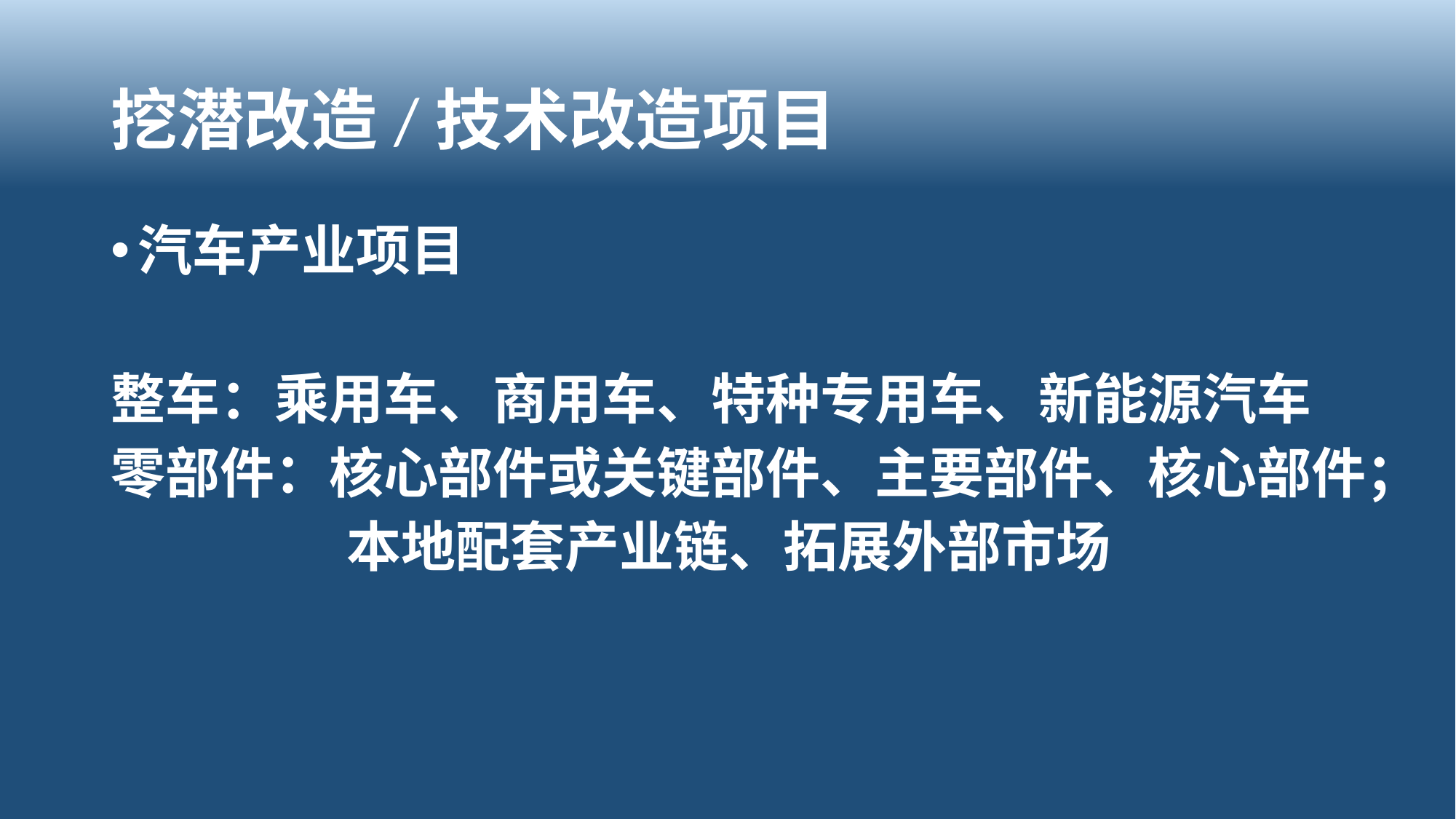

# 挖潜改造/技术改造项目
汽车产业项目

整车：乘用车、商用车、特种专用车、新能源汽车
零部件：核心部件或关键部件、主要部件、核心部件；
                  本地配套产业链、拓展外部市场